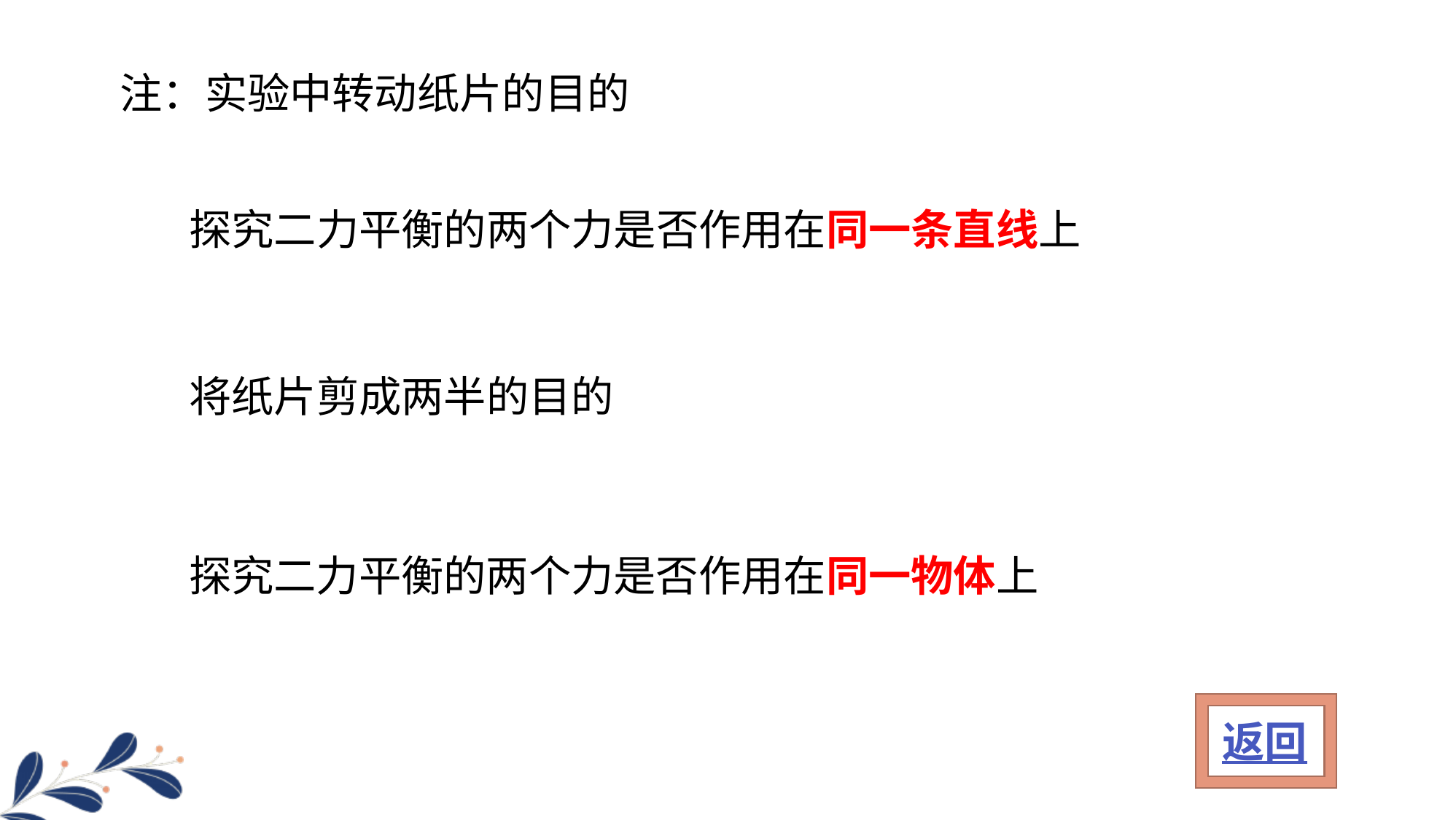

注：实验中转动纸片的目的
探究二力平衡的两个力是否作用在同一条直线上
将纸片剪成两半的目的
探究二力平衡的两个力是否作用在同一物体上

返回